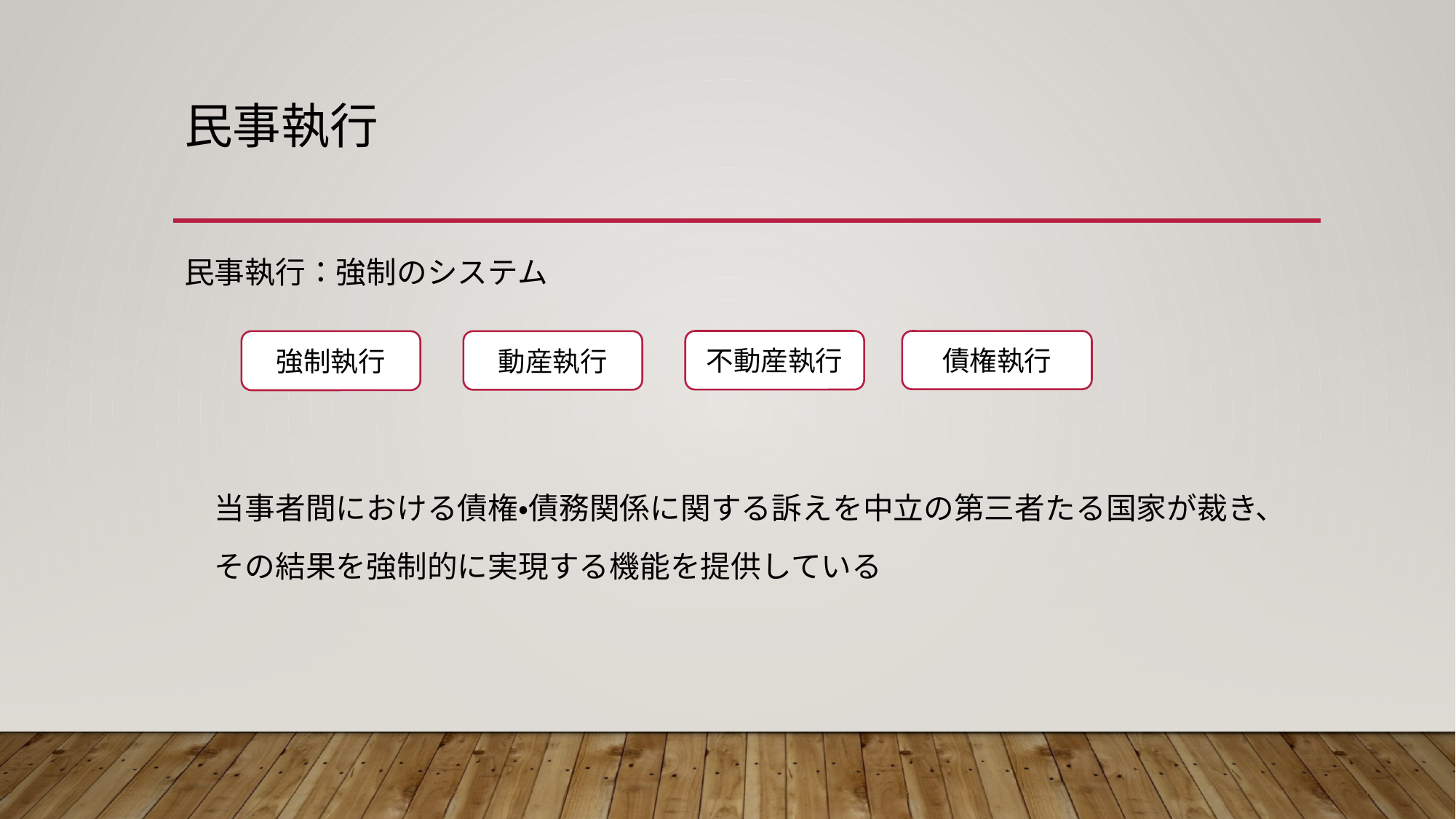

# 民事執行
民事執行：強制のシステム

　当事者間における債権・債務関係に関する訴えを中立の第三者たる国家が裁き、
　その結果を強制的に実現する機能を提供している
不動産執行
債権執行
強制執行
動産執行